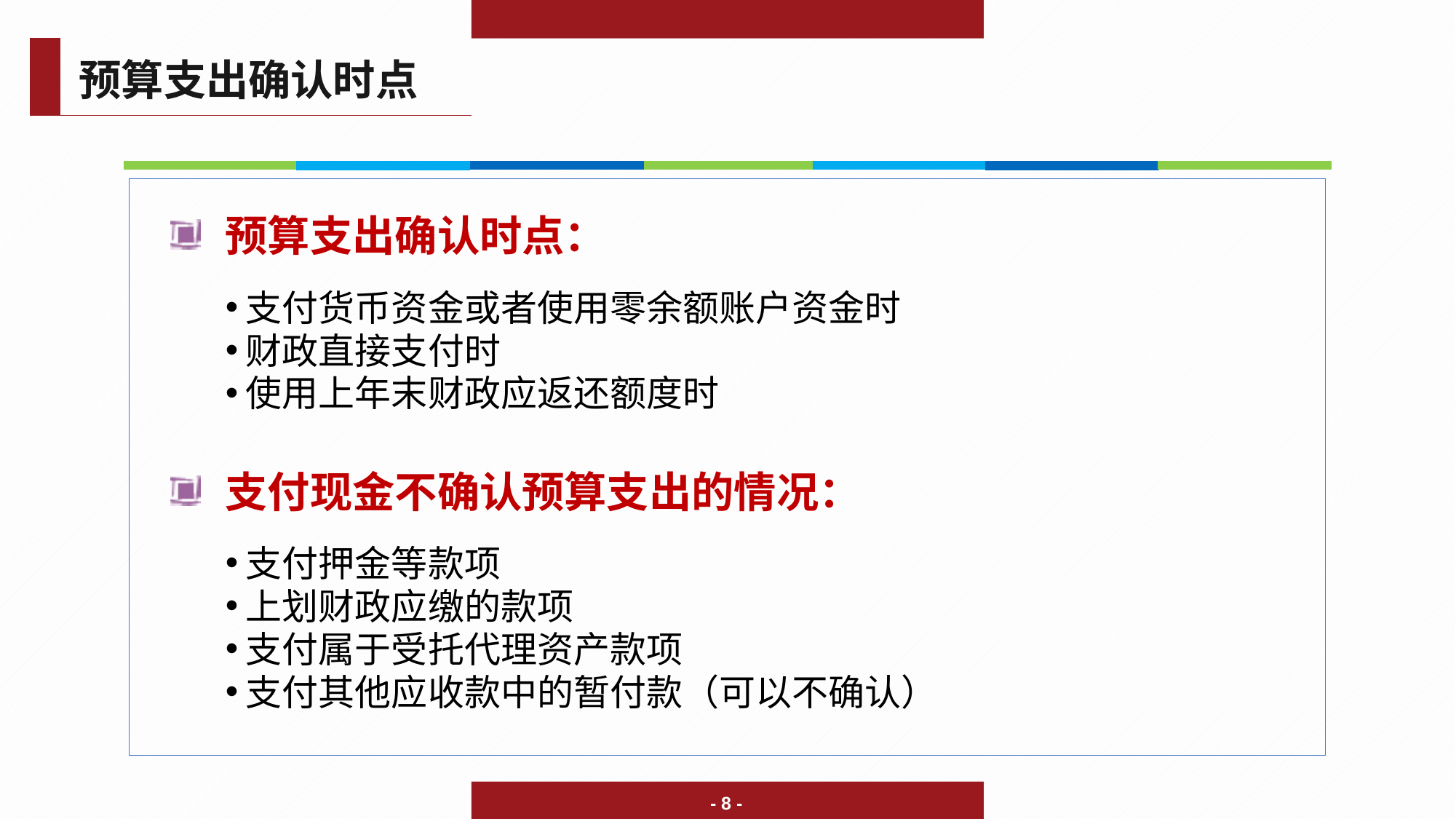

预算支出确认时点

预算支出确认时点：

支付货币资金或者使用零余额账户资金时
财政直接支付时
使用上年末财政应返还额度时

支付现金不确认预算支出的情况：

支付押金等款项
上划财政应缴的款项
支付属于受托代理资产款项
支付其他应收款中的暂付款（可以不确认）

- 8 -